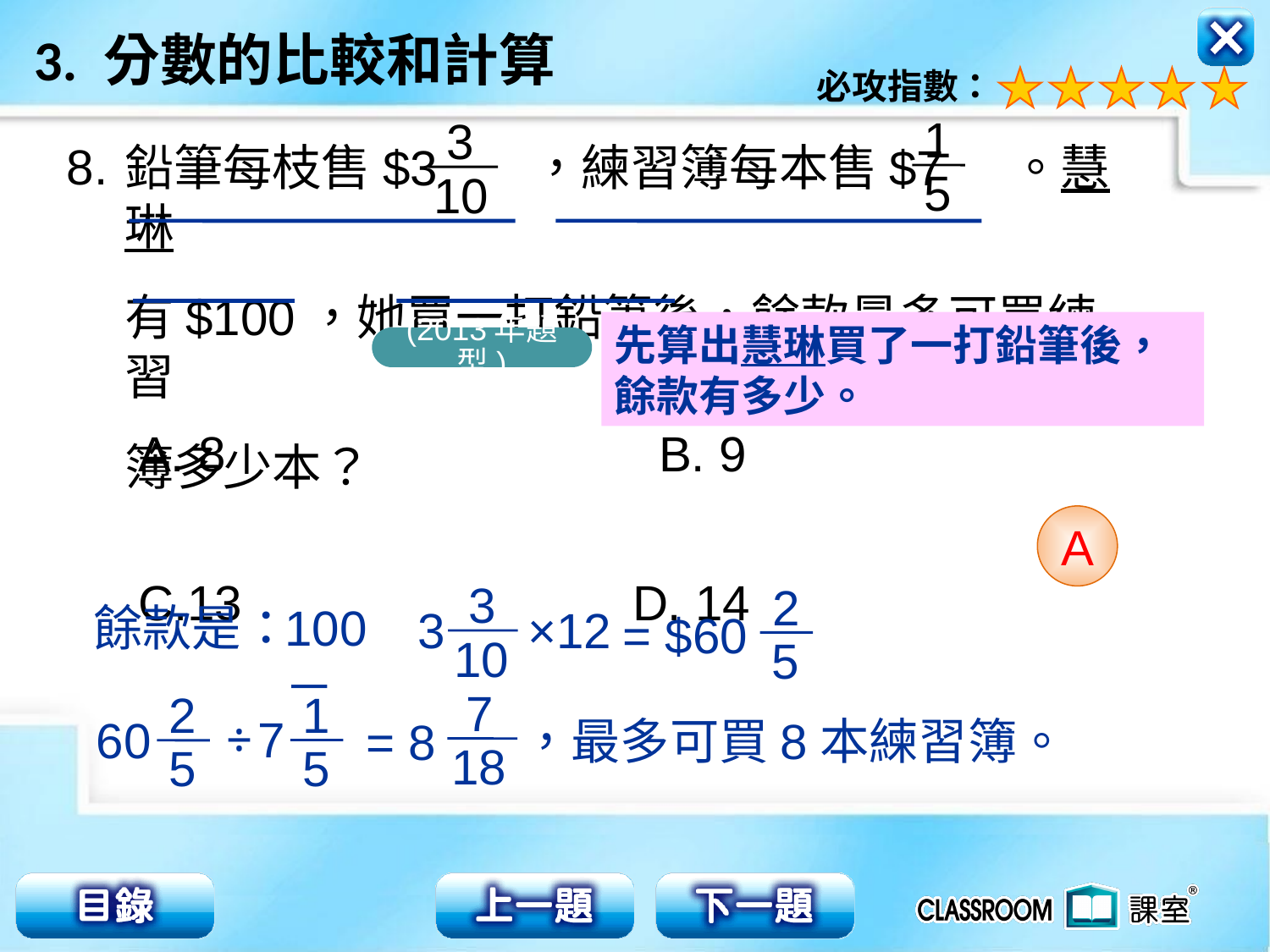

1
5

3
10

8.
鉛筆每枝售$3      ，練習簿每本售$7    。慧琳
有$100，她買一打鉛筆後，餘款最多可買練習
簿多少本？

先算出慧琳買了一打鉛筆後，
餘款有多少。
(2013年題型)
 A. 8             　　　　   B. 9
 C.13 　　　		D. 14

A
3
3      ×12
10

100－
2
= $60
5

餘款是：
7
= 8
18

1
7
5

2
   60
5

÷
，最多可買8本練習簿。